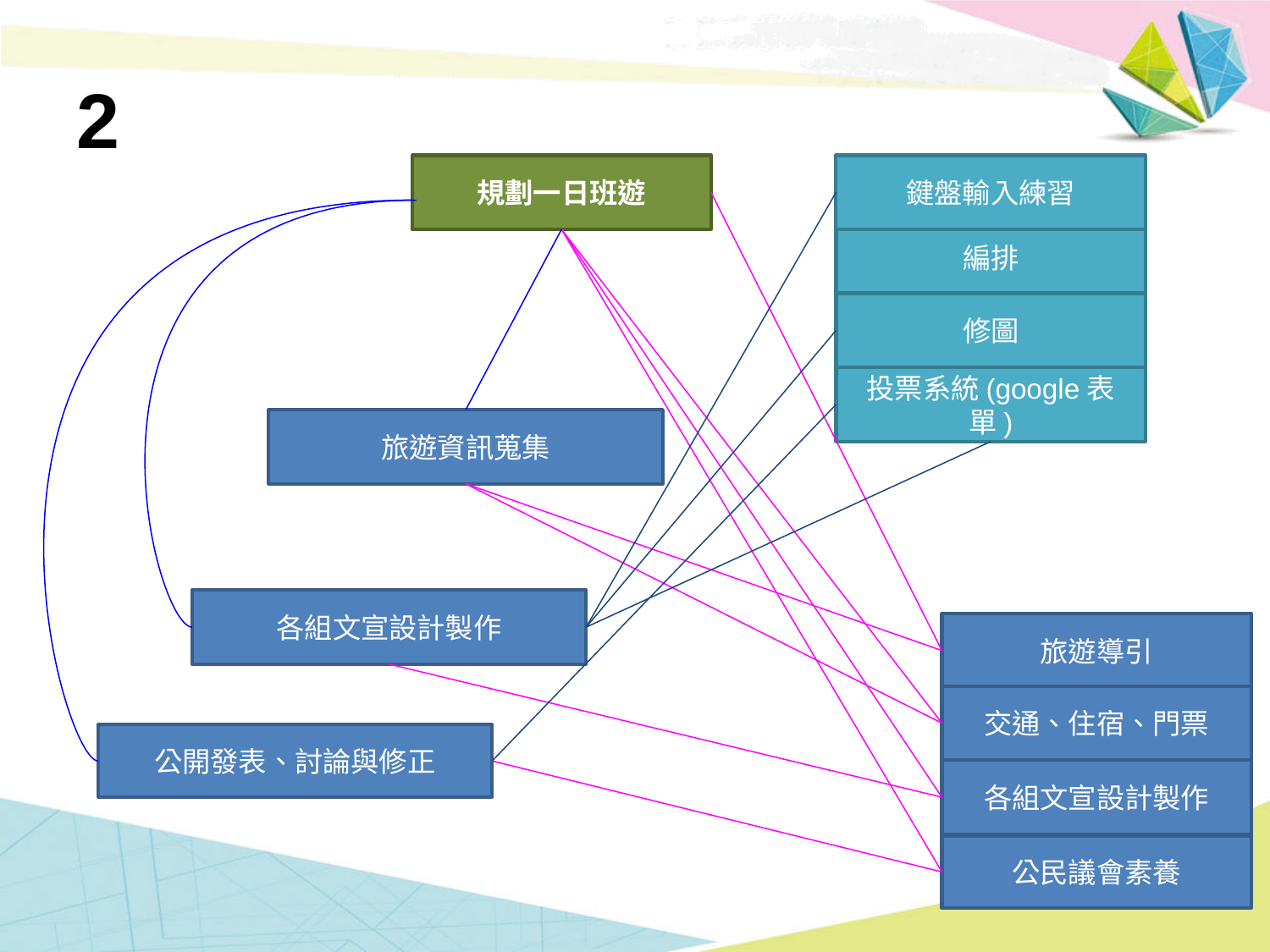

# 2
規劃一日班遊
鍵盤輸入練習
編排
修圖
投票系統(google表單)
旅遊資訊蒐集
各組文宣設計製作
旅遊導引
交通、住宿、門票
公開發表、討論與修正
各組文宣設計製作
公民議會素養